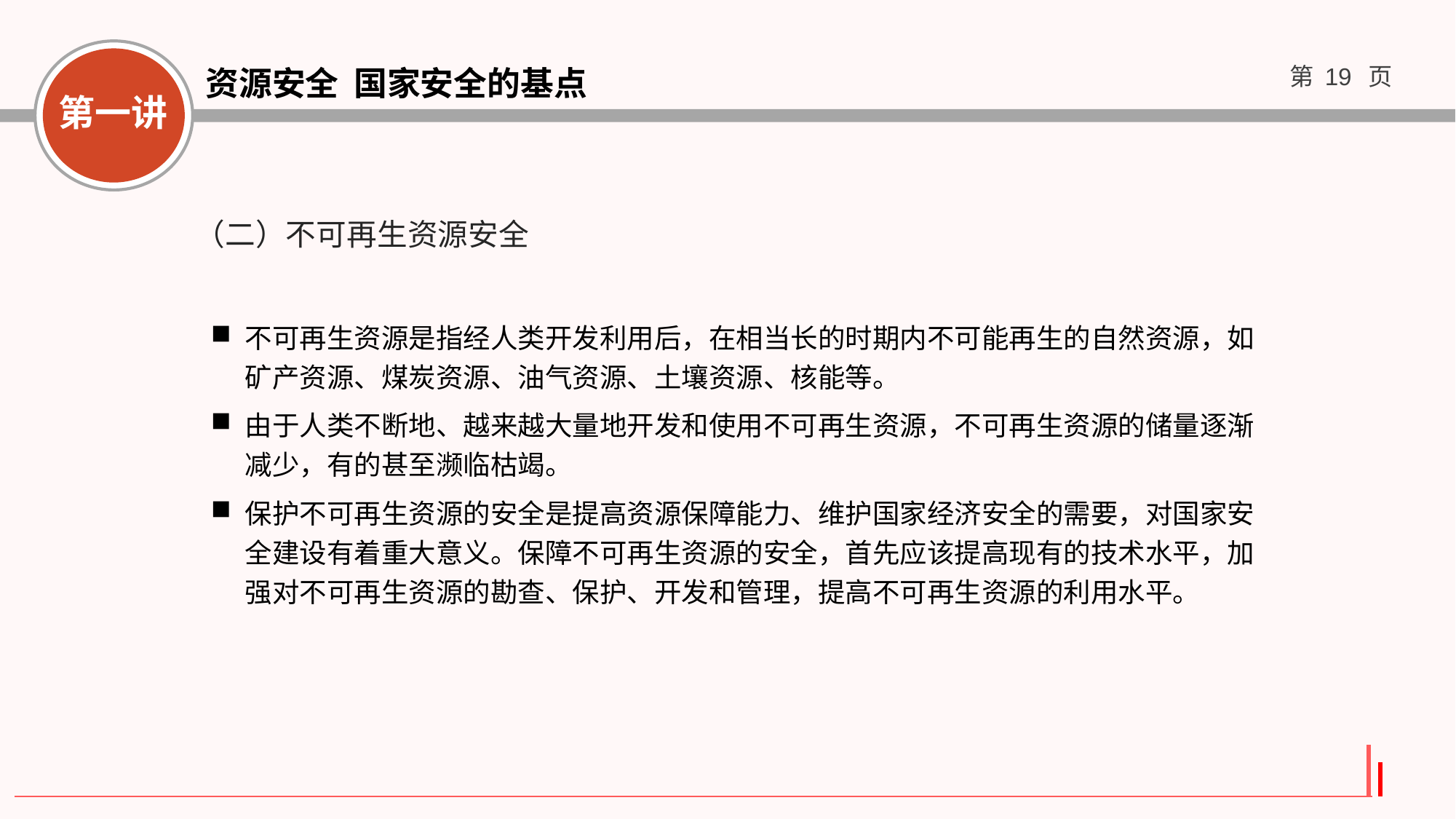

（二）不可再生资源安全
不可再生资源是指经人类开发利用后，在相当长的时期内不可能再生的自然资源，如矿产资源、煤炭资源、油气资源、土壤资源、核能等。
由于人类不断地、越来越大量地开发和使用不可再生资源，不可再生资源的储量逐渐减少，有的甚至濒临枯竭。
保护不可再生资源的安全是提高资源保障能力、维护国家经济安全的需要，对国家安全建设有着重大意义。保障不可再生资源的安全，首先应该提高现有的技术水平，加强对不可再生资源的勘查、保护、开发和管理，提高不可再生资源的利用水平。